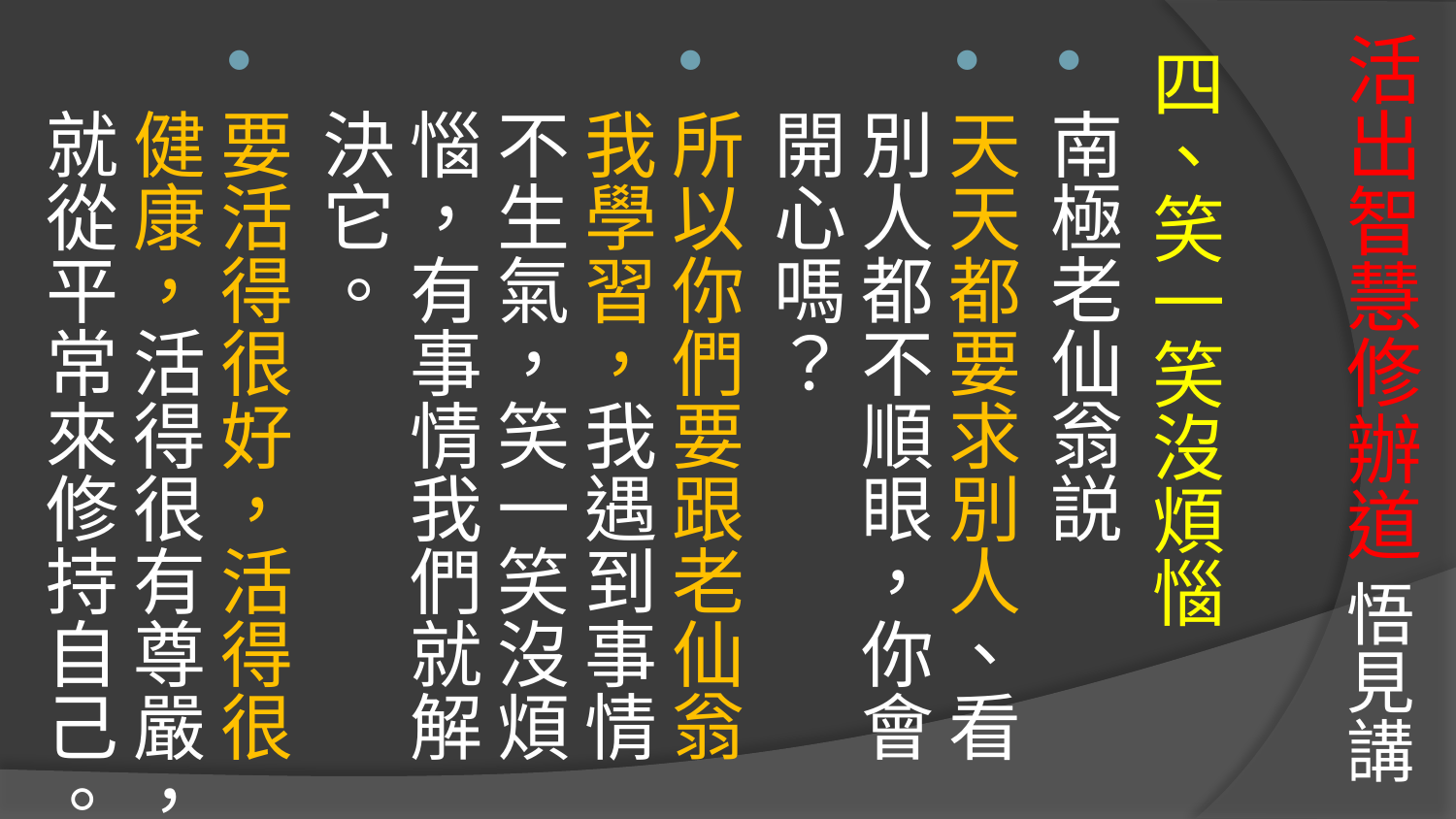

# 活出智慧修辦道 悟見講
四、笑一笑沒煩惱
南極老仙翁説
天天都要求別人、看別人都不順眼，你會開心嗎？
所以你們要跟老仙翁我學習，我遇到事情不生氣，笑一笑沒煩惱，有事情我們就解決它。
要活得很好，活得很健康，活得很有尊嚴，就從平常來修持自己。